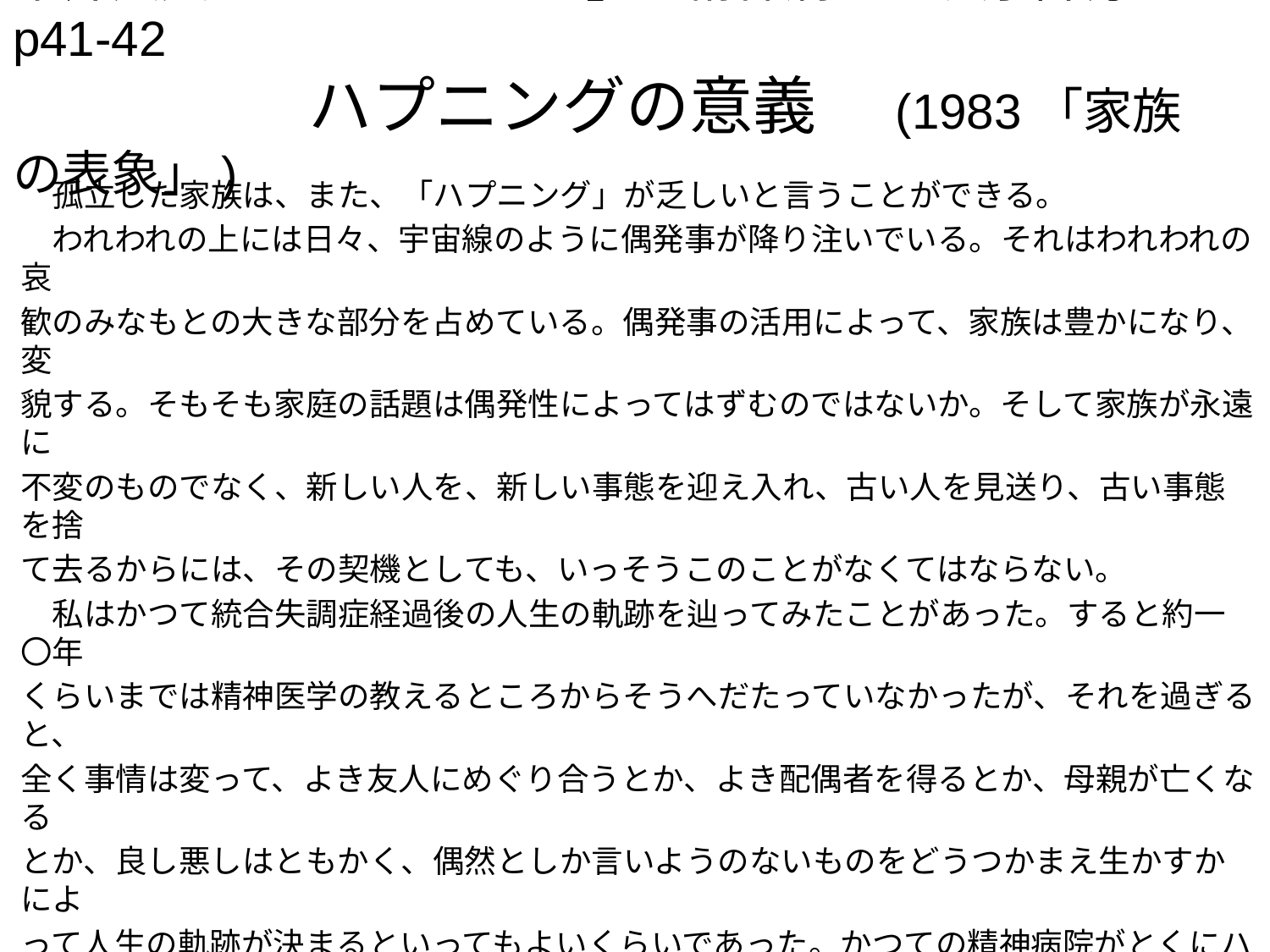

# 中井久夫2011「つながり」の精神病理　筑摩書房p41-42 　　　　　　ハプニングの意義　(1983「家族の表象」)
　孤立した家族は、また、「ハプニング」が乏しいと言うことができる。
　われわれの上には日々、宇宙線のように偶発事が降り注いでいる。それはわれわれの哀
歓のみなもとの大きな部分を占めている。偶発事の活用によって、家族は豊かになり、変
貌する。そもそも家庭の話題は偶発性によってはずむのではないか。そして家族が永遠に
不変のものでなく、新しい人を、新しい事態を迎え入れ、古い人を見送り、古い事態を捨
て去るからには、その契機としても、いっそうこのことがなくてはならない。
　私はかつて統合失調症経過後の人生の軌跡を辿ってみたことがあった。すると約一〇年
くらいまでは精神医学の教えるところからそうへだたっていなかったが、それを過ぎると、
全く事情は変って、よき友人にめぐり合うとか、よき配偶者を得るとか、母親が亡くなる
とか、良し悪しはともかく、偶然としか言いようのないものをどうつかまえ生かすかによ
って人生の軌跡が決まるといってもよいくらいであった。かつての精神病院がとくにハプ
ニングが乏しい場であることは従来あまり指摘されていなかったが、その精神的な「貧し
さ」の大きな要因であると思われる。
　ハプニングは、むろん、ありとあらゆる種類のものがありとあらゆる働き方をするのだ
が、その一部のものは、トリックスターの働きをして、家族の、患者を犠牲にして成り立
っているホメオスターシスを破り、家族全体を新しい平衡への旅に出させる力があると私
は思う。